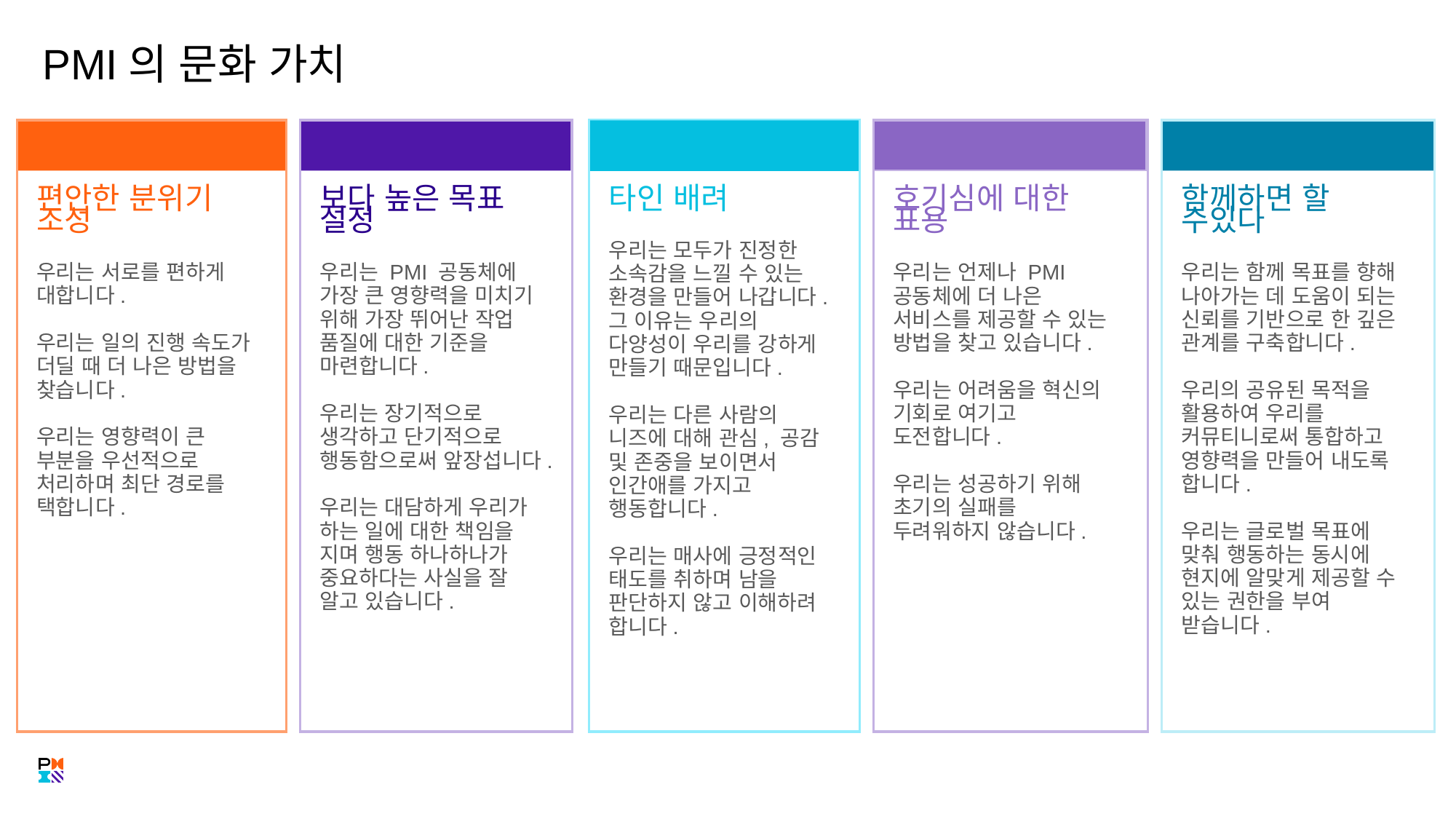

PMI의 문화 가치

Aim Higher
편안한 분위기 조성

우리는 서로를 편하게 대합니다.

우리는 일의 진행 속도가 더딜 때 더 나은 방법을 찾습니다.

우리는 영향력이 큰 부분을 우선적으로 처리하며 최단 경로를 택합니다.
보다 높은 목표 설정

우리는 PMI 공동체에 가장 큰 영향력을 미치기 위해 가장 뛰어난 작업 품질에 대한 기준을 마련합니다.

우리는 장기적으로 생각하고 단기적으로 행동함으로써 앞장섭니다.

우리는 대담하게 우리가 하는 일에 대한 책임을 지며 행동 하나하나가 중요하다는 사실을 잘 알고 있습니다.
타인 배려

우리는 모두가 진정한 소속감을 느낄 수 있는 환경을 만들어 나갑니다. 그 이유는 우리의 다양성이 우리를 강하게 만들기 때문입니다.

우리는 다른 사람의 니즈에 대해 관심, 공감 및 존중을 보이면서 인간애를 가지고 행동합니다.

우리는 매사에 긍정적인 태도를 취하며 남을 판단하지 않고 이해하려 합니다.
호기심에 대한 표용

우리는 언제나 PMI 공동체에 더 나은 서비스를 제공할 수 있는 방법을 찾고 있습니다.

우리는 어려움을 혁신의 기회로 여기고 도전합니다.

우리는 성공하기 위해 초기의 실패를 두려워하지 않습니다.
함께하면 할 수있다

우리는 함께 목표를 향해 나아가는 데 도움이 되는 신뢰를 기반으로 한 깊은 관계를 구축합니다.

우리의 공유된 목적을 활용하여 우리를 커뮤티니로써 통합하고 영향력을 만들어 내도록 합니다.

우리는 글로벌 목표에 맞춰 행동하는 동시에 현지에 알맞게 제공할 수 있는 권한을 부여 받습니다.